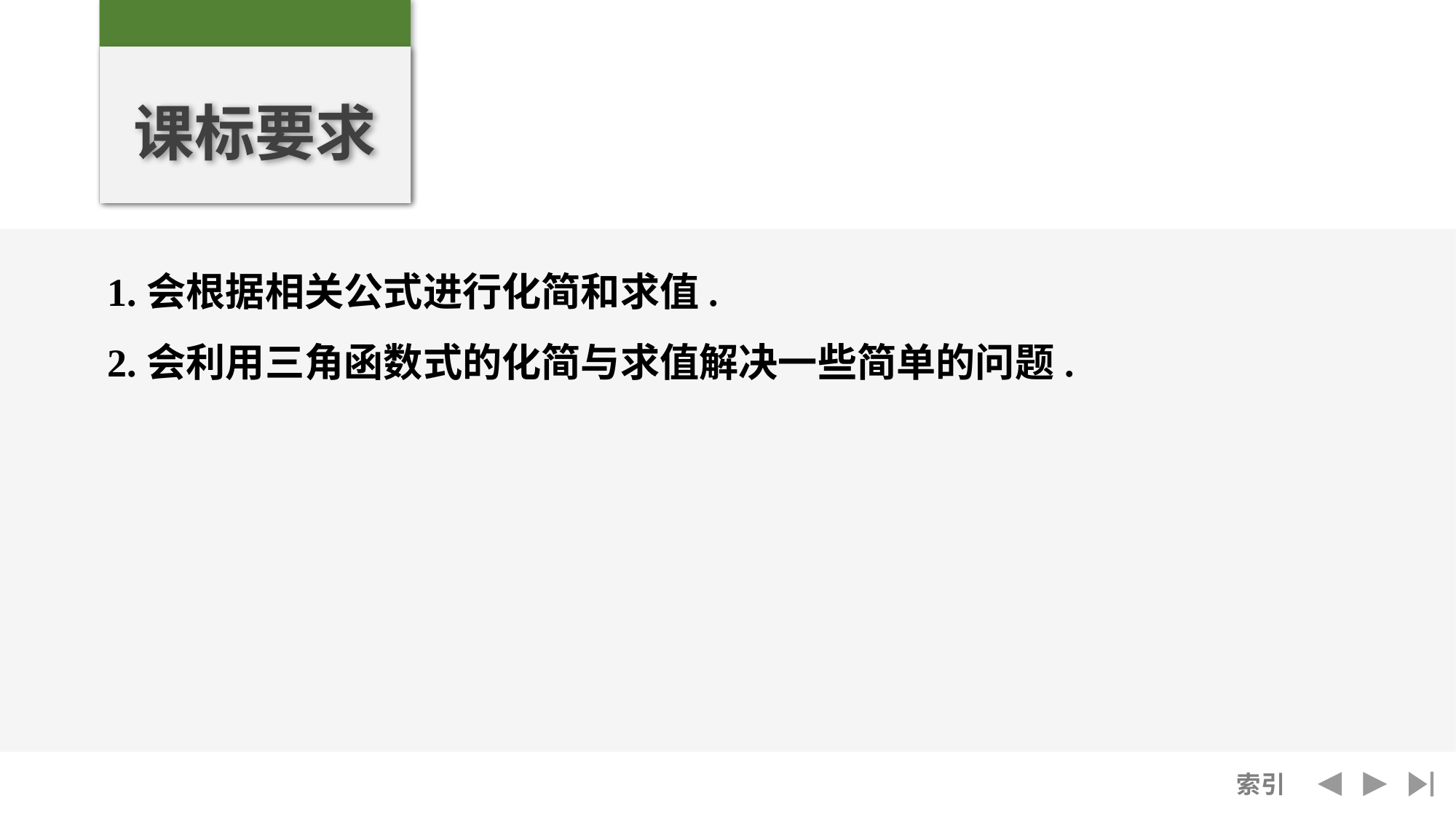

1.会根据相关公式进行化简和求值.
2.会利用三角函数式的化简与求值解决一些简单的问题.